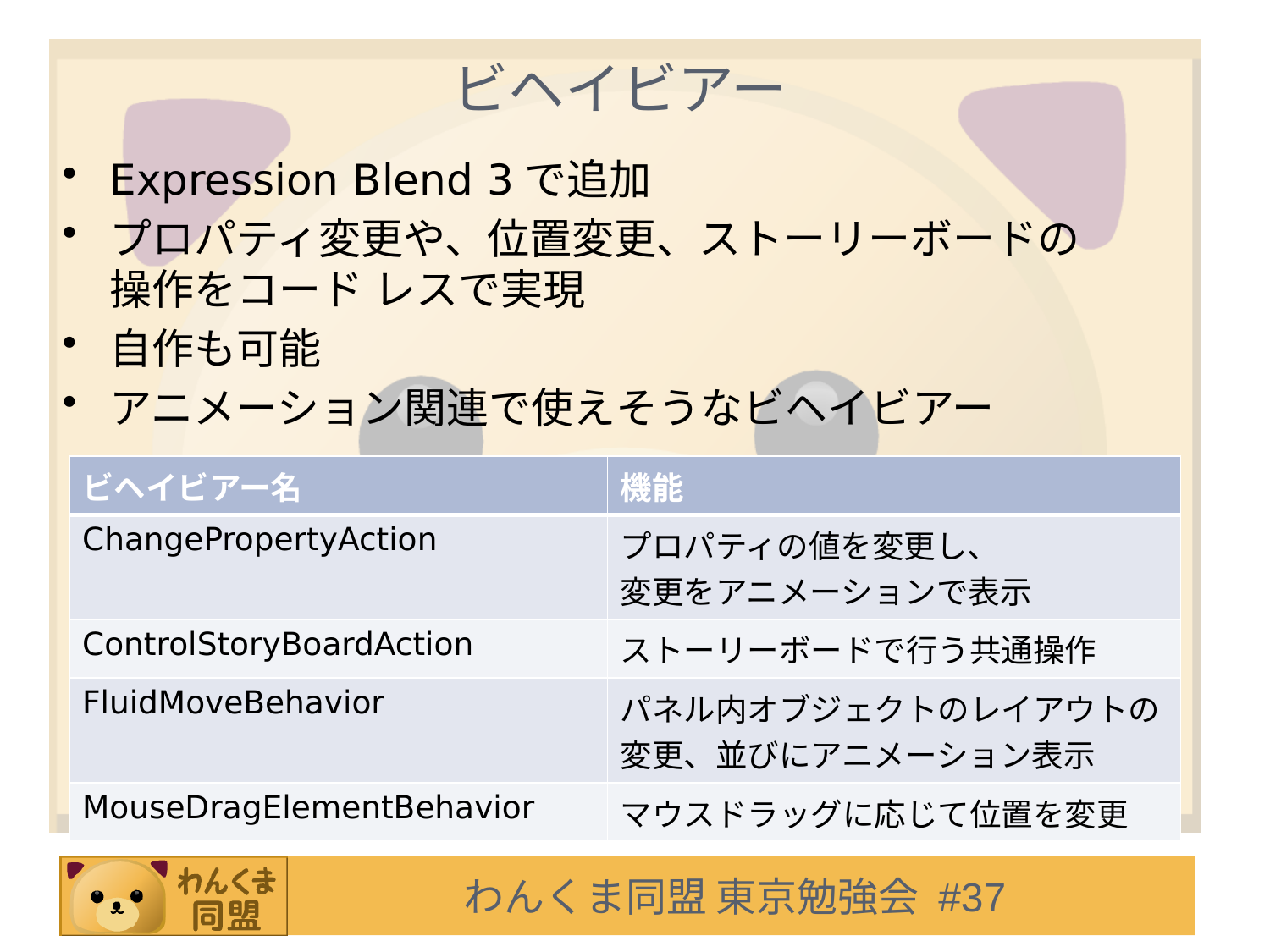

# ビヘイビアー
Expression Blend 3で追加
プロパティ変更や、位置変更、ストーリーボードの
操作をコード レスで実現
自作も可能
アニメーション関連で使えそうなビヘイビアー

| ビヘイビアー名 | 機能 |
| --- | --- |
| ChangePropertyAction | プロパティの値を変更し、 変更をアニメーションで表示 |
| ControlStoryBoardAction | ストーリーボードで行う共通操作 |
| FluidMoveBehavior | パネル内オブジェクトのレイアウトの変更、並びにアニメーション表示 |
| MouseDragElementBehavior | マウスドラッグに応じて位置を変更 |